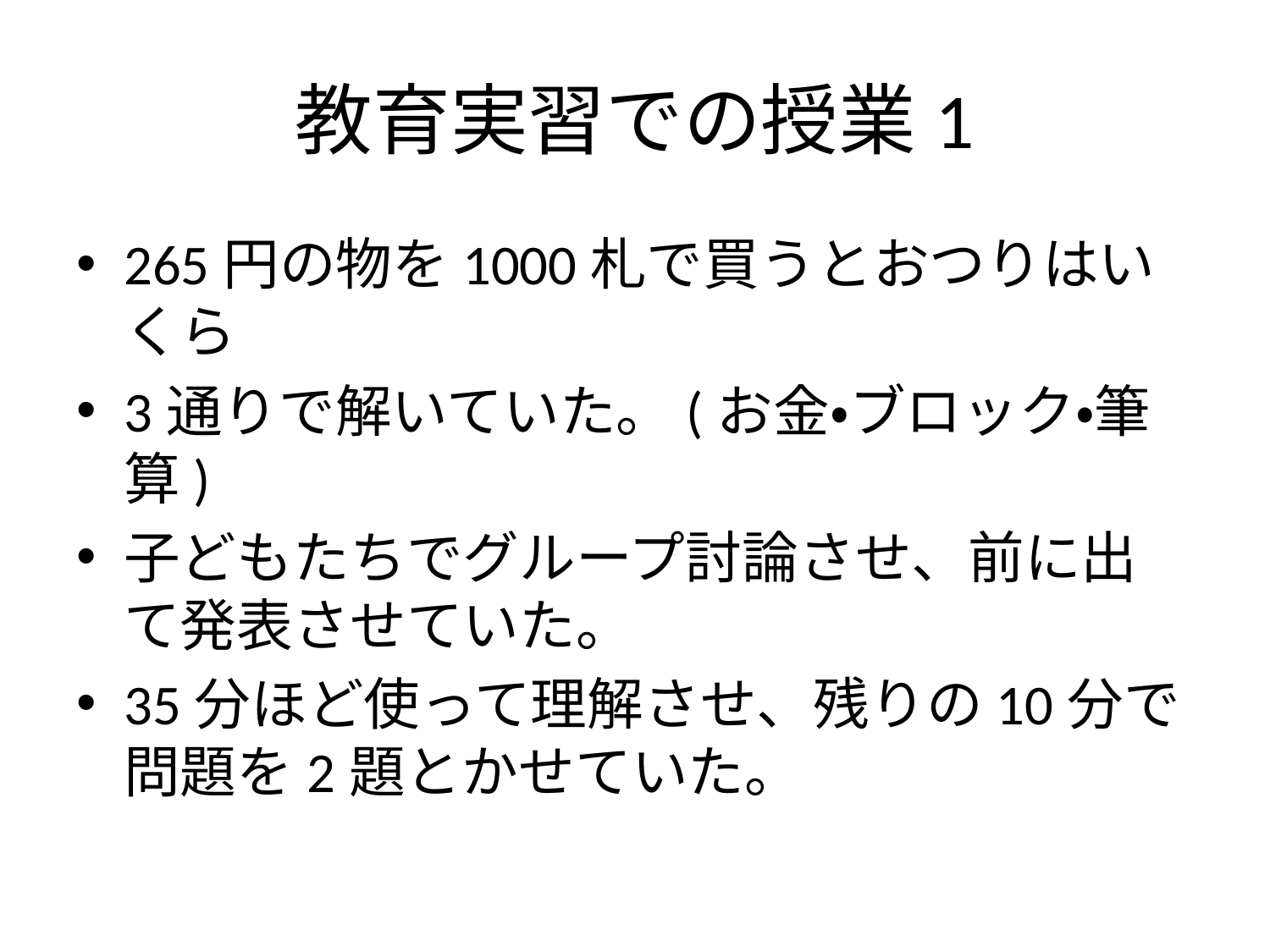

# 教育実習での授業1
265円の物を1000札で買うとおつりはいくら
3通りで解いていた。(お金・ブロック・筆算)
子どもたちでグループ討論させ、前に出て発表させていた。
35分ほど使って理解させ、残りの10分で問題を2題とかせていた。